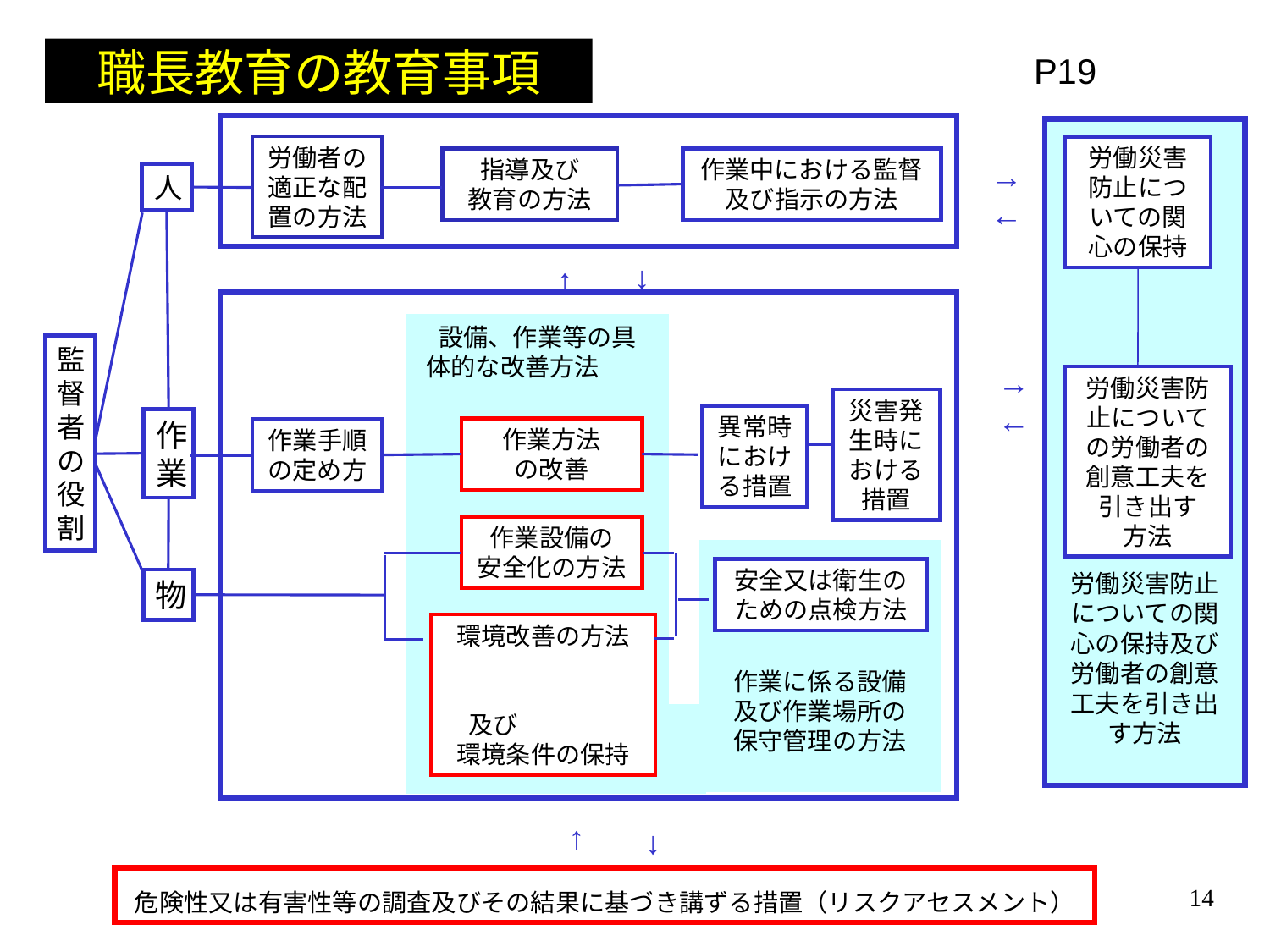

職長教育の教育事項
P19

労働災害防止
についての関
心の保持及び
労働者の創意
工夫を引き出
す方法

労働者の
適正な配
置の方法
労働災害
防止につ
いての関
心の保持
指導及び
教育の方法
作業中における監督及び指示の方法
→
←
人
↓
↑
設備、作業等の具
体的な改善方法

監
督
者
の
役
割
→
←
労働災害防
止について
の労働者の
創意工夫を
引き出す
方法
災害発生時における措置
異常時
におけ
る措置
作業
作業方法
の改善
作業手順
の定め方
作業設備の
安全化の方法

作業に係る設備
及び作業場所の
保守管理の方法

安全又は衛生の
ための点検方法
物
環境改善の方法

　及び
環境条件の保持

↑
↓
危険性又は有害性等の調査及びその結果に基づき講ずる措置（リスクアセスメント）
14